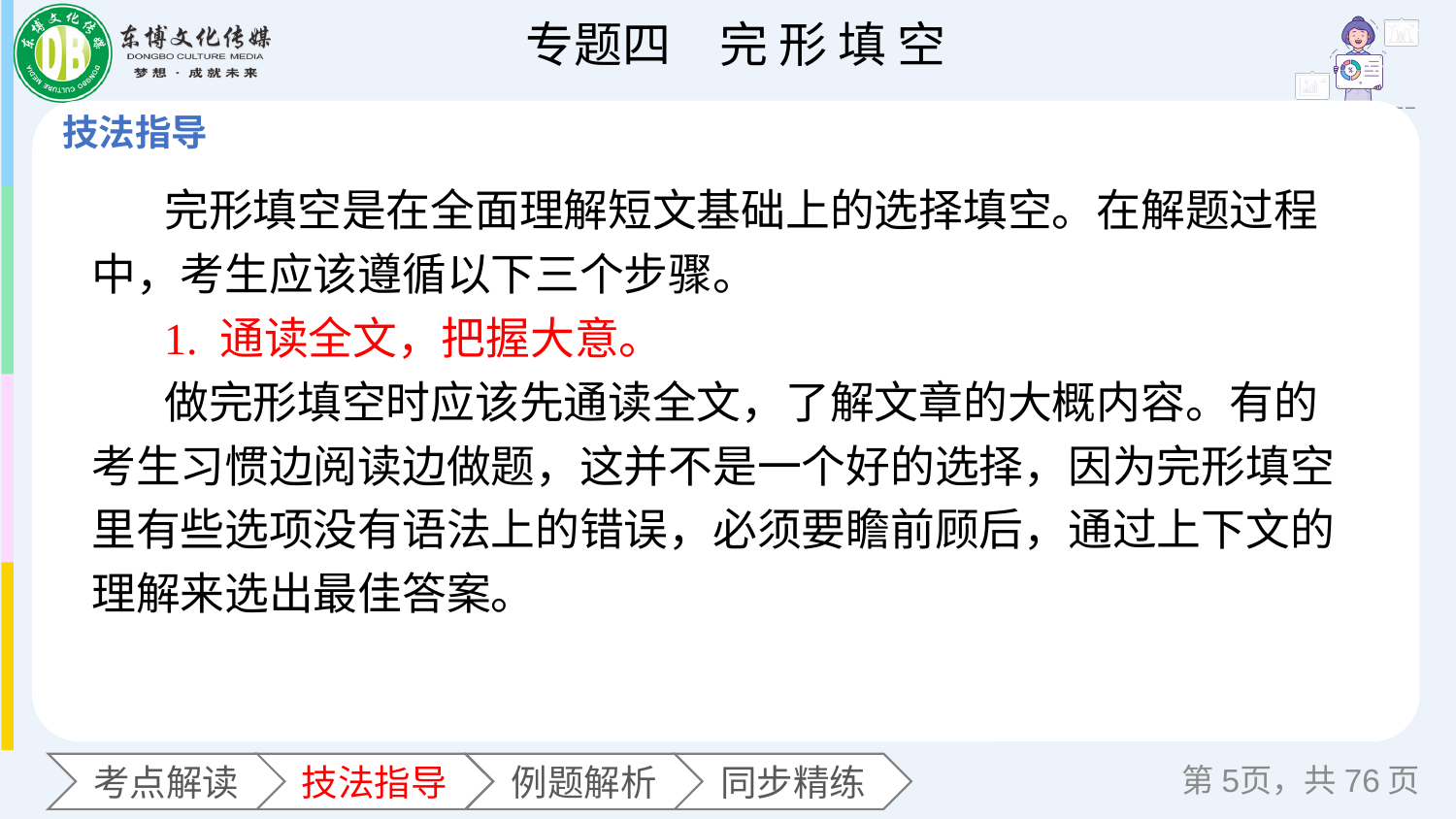

完形填空是在全面理解短文基础上的选择填空。在解题过程中，考生应该遵循以下三个步骤。
1. 通读全文，把握大意。
做完形填空时应该先通读全文，了解文章的大概内容。有的考生习惯边阅读边做题，这并不是一个好的选择，因为完形填空里有些选项没有语法上的错误，必须要瞻前顾后，通过上下文的理解来选出最佳答案。
第5页，共76页